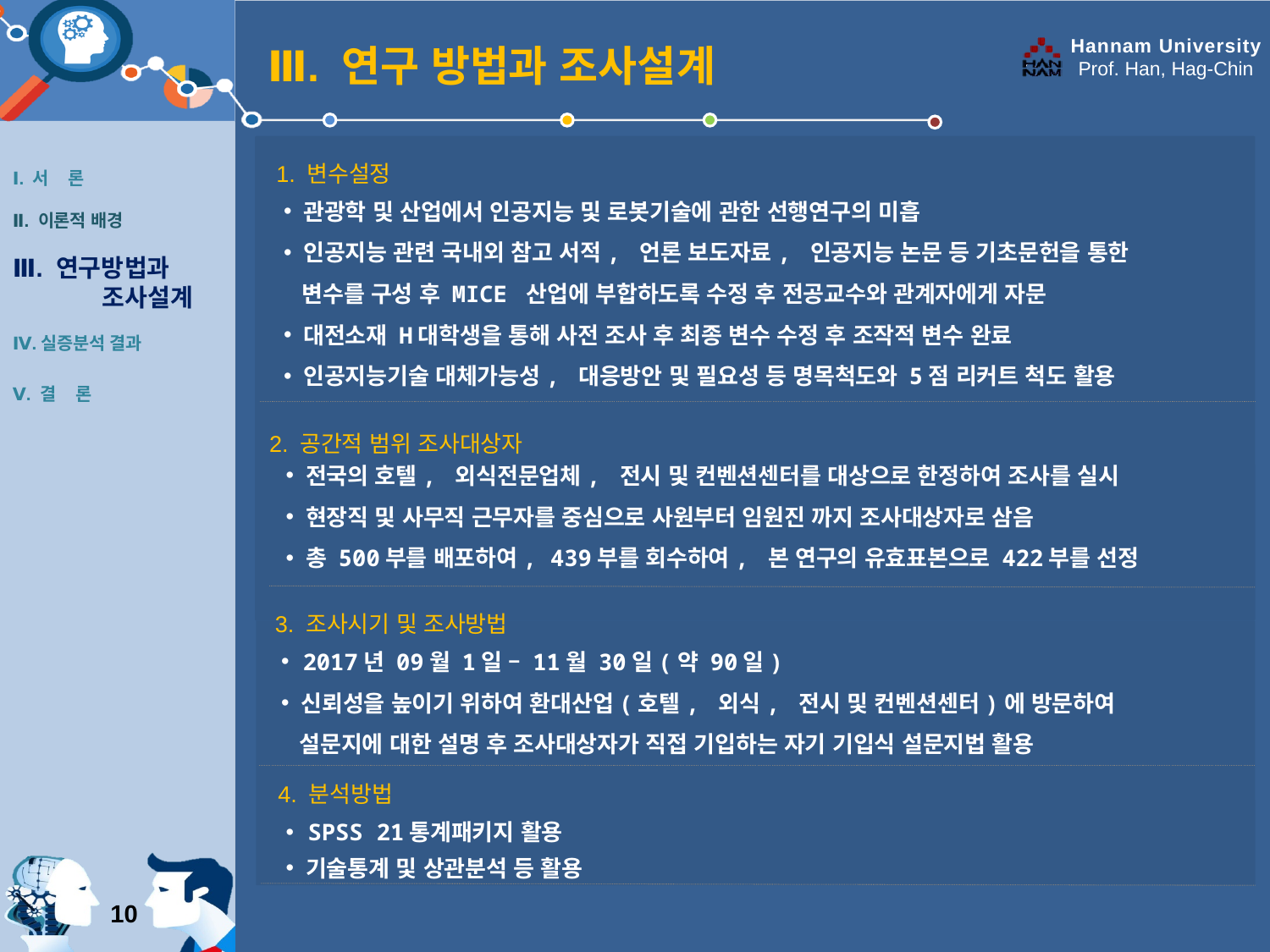

Ⅲ. 연구 방법과 조사설계
Ⅰ. 서    론

Ⅱ. 이론적 배경

Ⅲ. 연구방법과
            조사설계

Ⅳ.실증분석 결과

Ⅴ. 결    론

1. 변수설정
 관광학 및 산업에서 인공지능 및 로봇기술에 관한 선행연구의 미흡
 인공지능 관련 국내외 참고 서적, 언론 보도자료, 인공지능 논문 등 기초문헌을 통한
  변수를 구성 후 MICE 산업에 부합하도록 수정 후 전공교수와 관계자에게 자문
 대전소재 H대학생을 통해 사전 조사 후 최종 변수 수정 후 조작적 변수 완료
 인공지능기술 대체가능성, 대응방안 및 필요성 등 명목척도와 5점 리커트 척도 활용

2. 공간적 범위 조사대상자
 전국의 호텔, 외식전문업체, 전시 및 컨벤션센터를 대상으로 한정하여 조사를 실시
 현장직 및 사무직 근무자를 중심으로 사원부터 임원진 까지 조사대상자로 삼음
 총 500부를 배포하여, 439부를 회수하여, 본 연구의 유효표본으로 422부를 선정
3. 조사시기 및 조사방법

 2017년 09월 1일 – 11월 30일(약 90일)
 신뢰성을 높이기 위하여 환대산업(호텔, 외식, 전시 및 컨벤션센터)에 방문하여
  설문지에 대한 설명 후 조사대상자가 직접 기입하는 자기 기입식 설문지법 활용
4. 분석방법
 SPSS 21통계패키지 활용
 기술통계 및 상관분석 등 활용